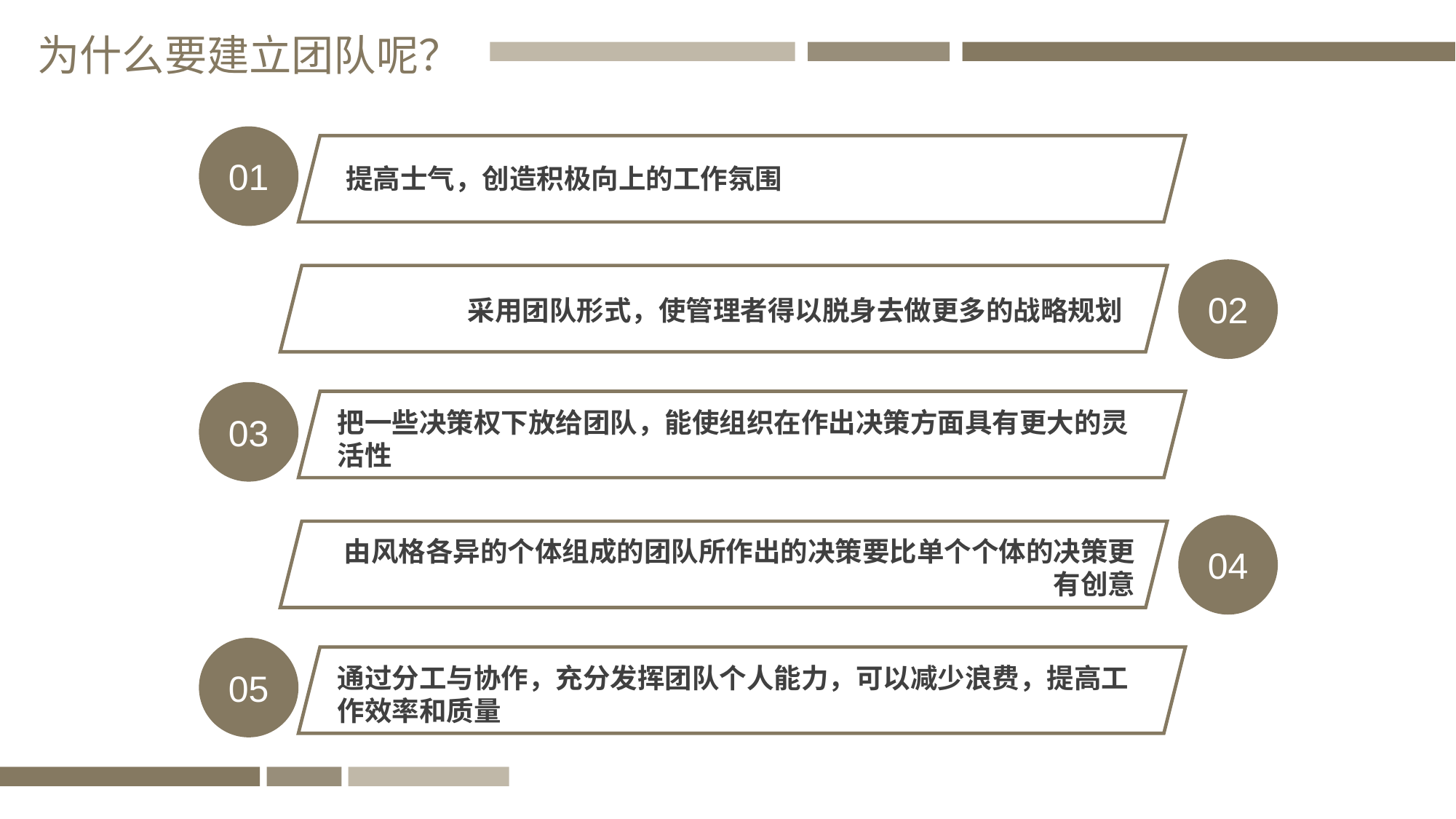

为什么要建立团队呢？
01

提高士气，创造积极向上的工作氛围
02

采用团队形式，使管理者得以脱身去做更多的战略规划
03

把一些决策权下放给团队，能使组织在作出决策方面具有更大的灵活性
04

由风格各异的个体组成的团队所作出的决策要比单个个体的决策更有创意
05

通过分工与协作，充分发挥团队个人能力，可以减少浪费，提高工作效率和质量